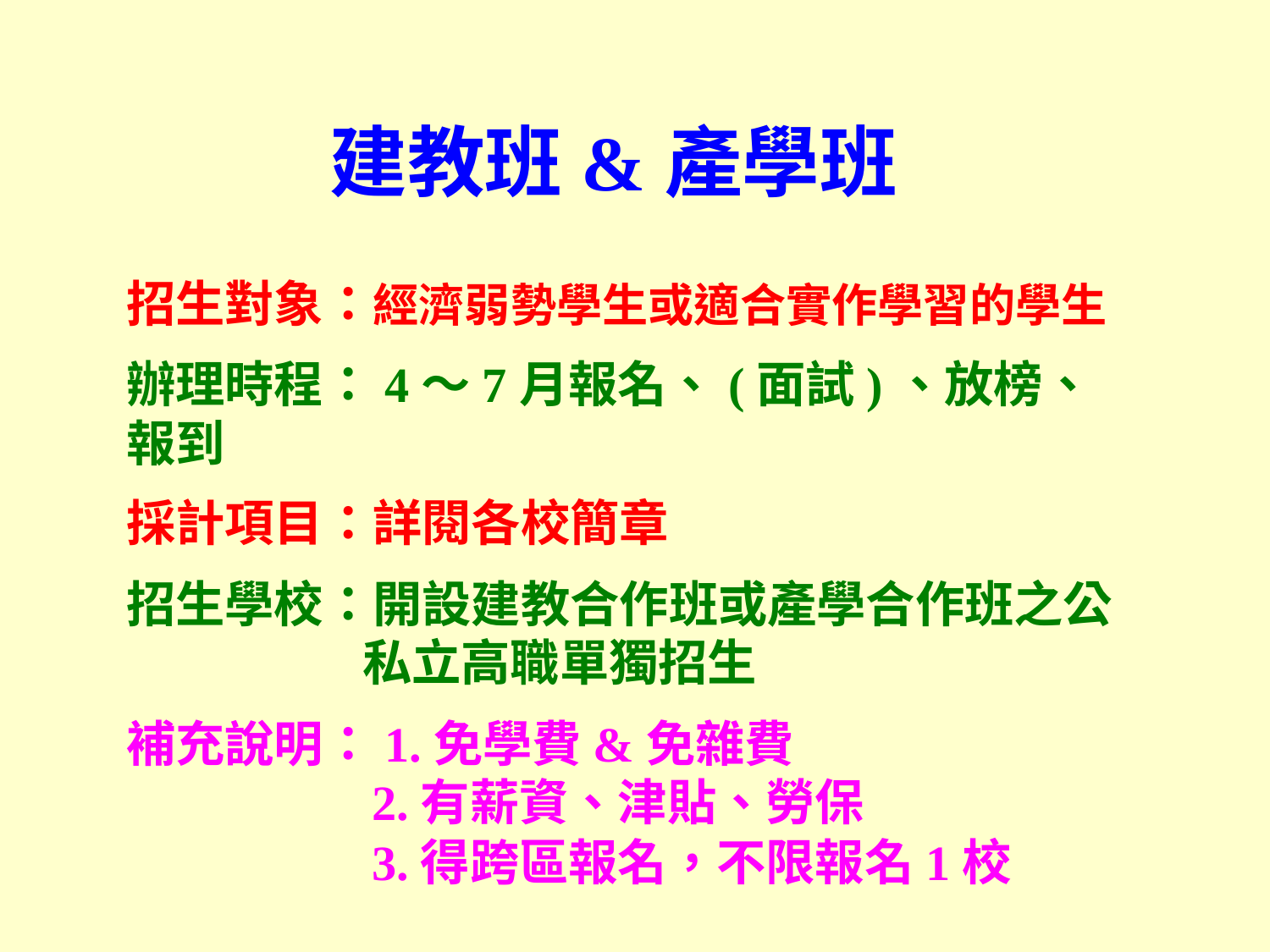

建教班&產學班
招生對象：經濟弱勢學生或適合實作學習的學生
辦理時程：4～7月報名、(面試)、放榜、報到
採計項目：詳閱各校簡章
招生學校：開設建教合作班或產學合作班之公
                    私立高職單獨招生
補充說明：1.免學費&免雜費
                    2.有薪資、津貼、勞保
                    3.得跨區報名，不限報名1校